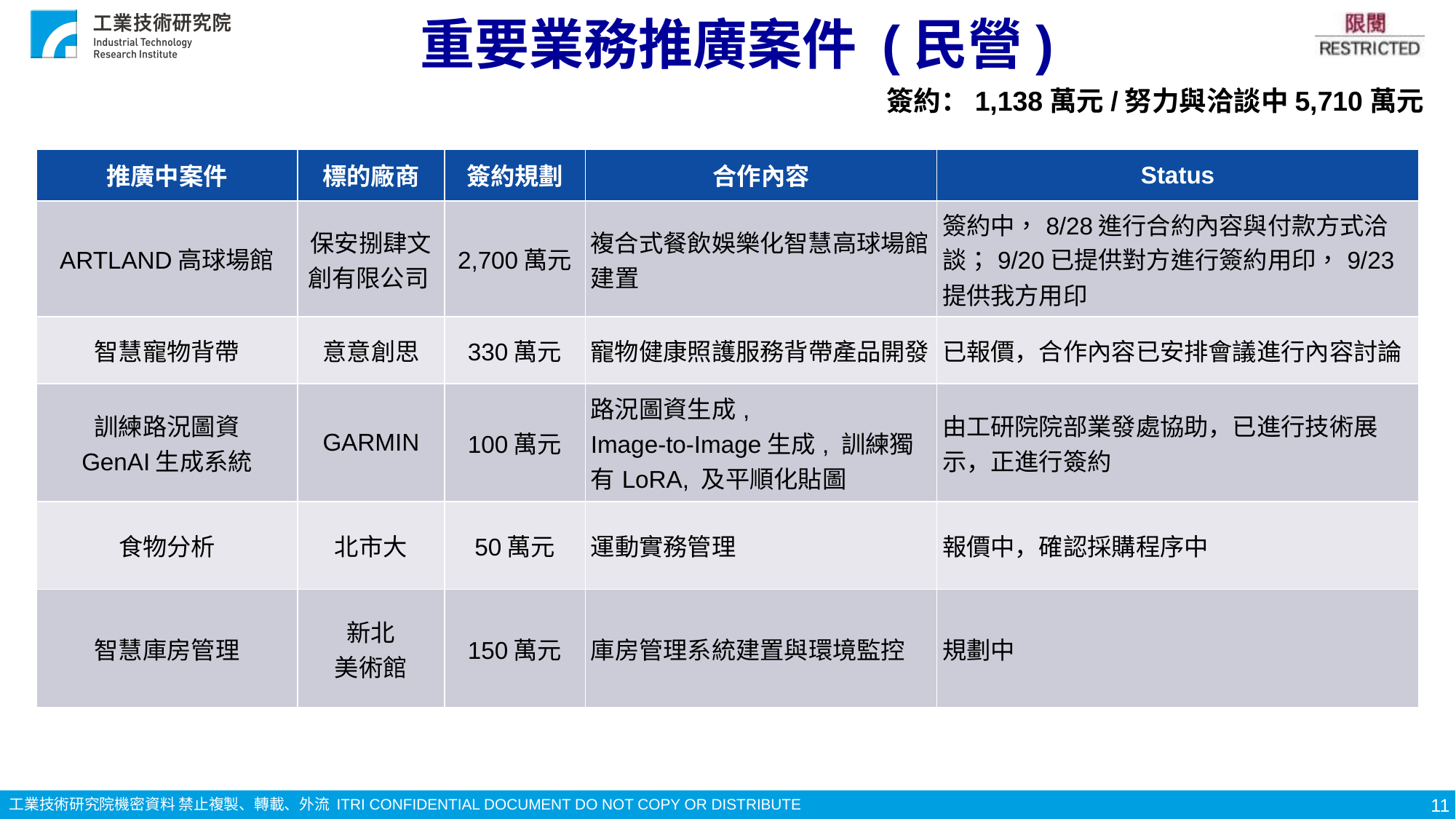

# 重要業務推廣案件 (民營)
簽約：1,138萬元/努力與洽談中5,710萬元
| 推廣中案件 | 標的廠商 | 簽約規劃 | 合作內容 | Status |
| --- | --- | --- | --- | --- |
| ARTLAND高球場館 | 保安捌肆文創有限公司 | 2,700萬元 | 複合式餐飲娛樂化智慧高球場館建置 | 簽約中，8/28進行合約內容與付款方式洽談；9/20已提供對方進行簽約用印，9/23提供我方用印 |
| 智慧寵物背帶 | 意意創思 | 330萬元 | 寵物健康照護服務背帶產品開發 | 已報價，合作內容已安排會議進行內容討論 |
| 訓練路況圖資 GenAI生成系統​ | GARMIN​ | 100萬元​ | 路況圖資生成, Image-to-Image生成, 訓練獨有LoRA, 及平順化貼圖 | 由工研院院部業發處協助，已進行技術展示，正進行簽約 |
| 食物分析 | 北市大 | 50萬元 | 運動實務管理 | 報價中​，確認採購程序中 |
| 智慧庫房管理 | 新北 美術館 | 150萬元 | 庫房管理系統建置與環境監控 | 規劃中 |
11